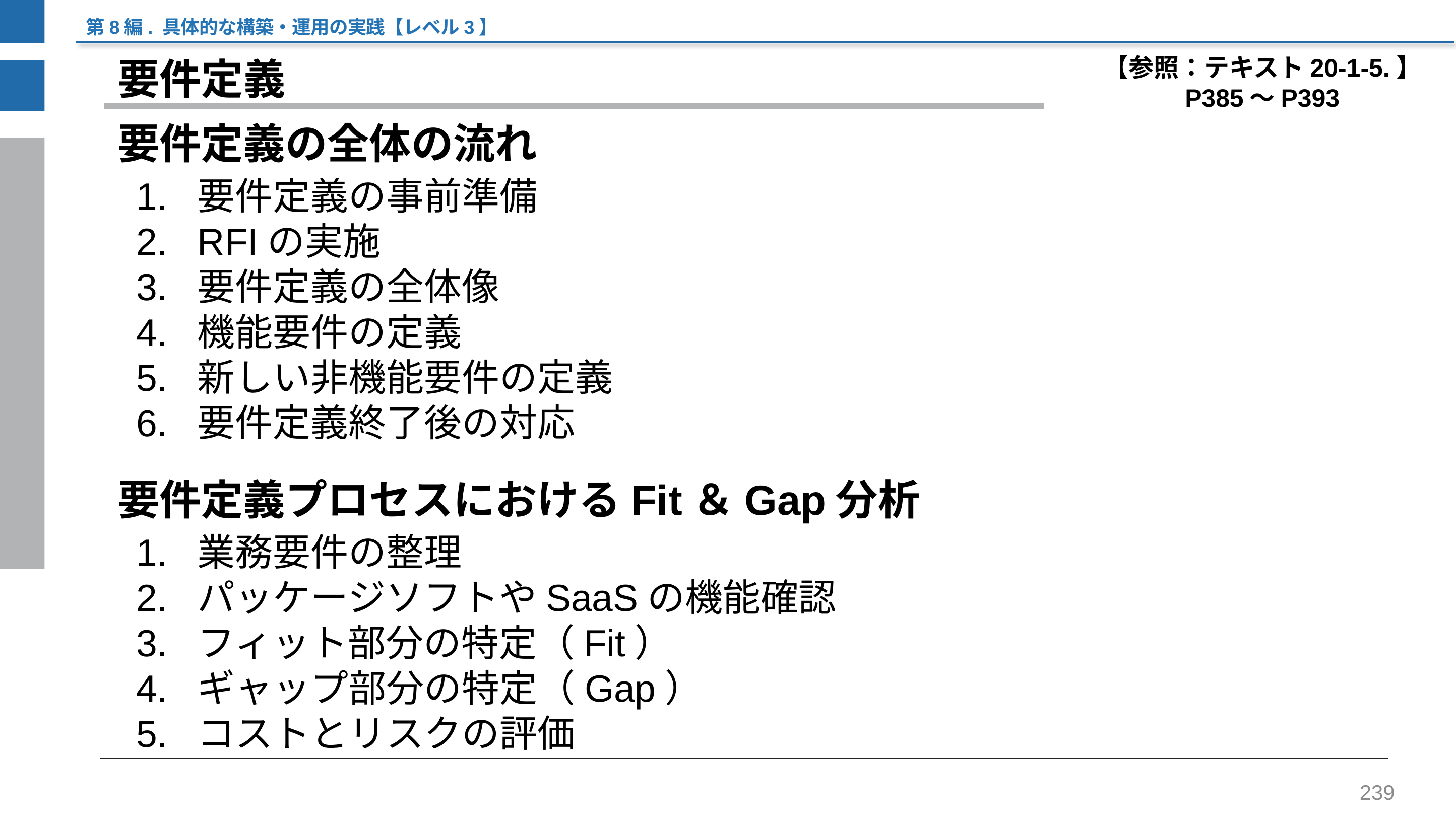

第8編. 具体的な構築・運用の実践【レベル3】
【参照：テキスト20-1-5.】
P385～P393
要件定義
要件定義の全体の流れ
要件定義の事前準備
RFIの実施
要件定義の全体像
機能要件の定義
新しい非機能要件の定義
要件定義終了後の対応
要件定義プロセスにおけるFit＆Gap分析
業務要件の整理
パッケージソフトやSaaSの機能確認
フィット部分の特定（Fit）
ギャップ部分の特定（Gap）
コストとリスクの評価
239